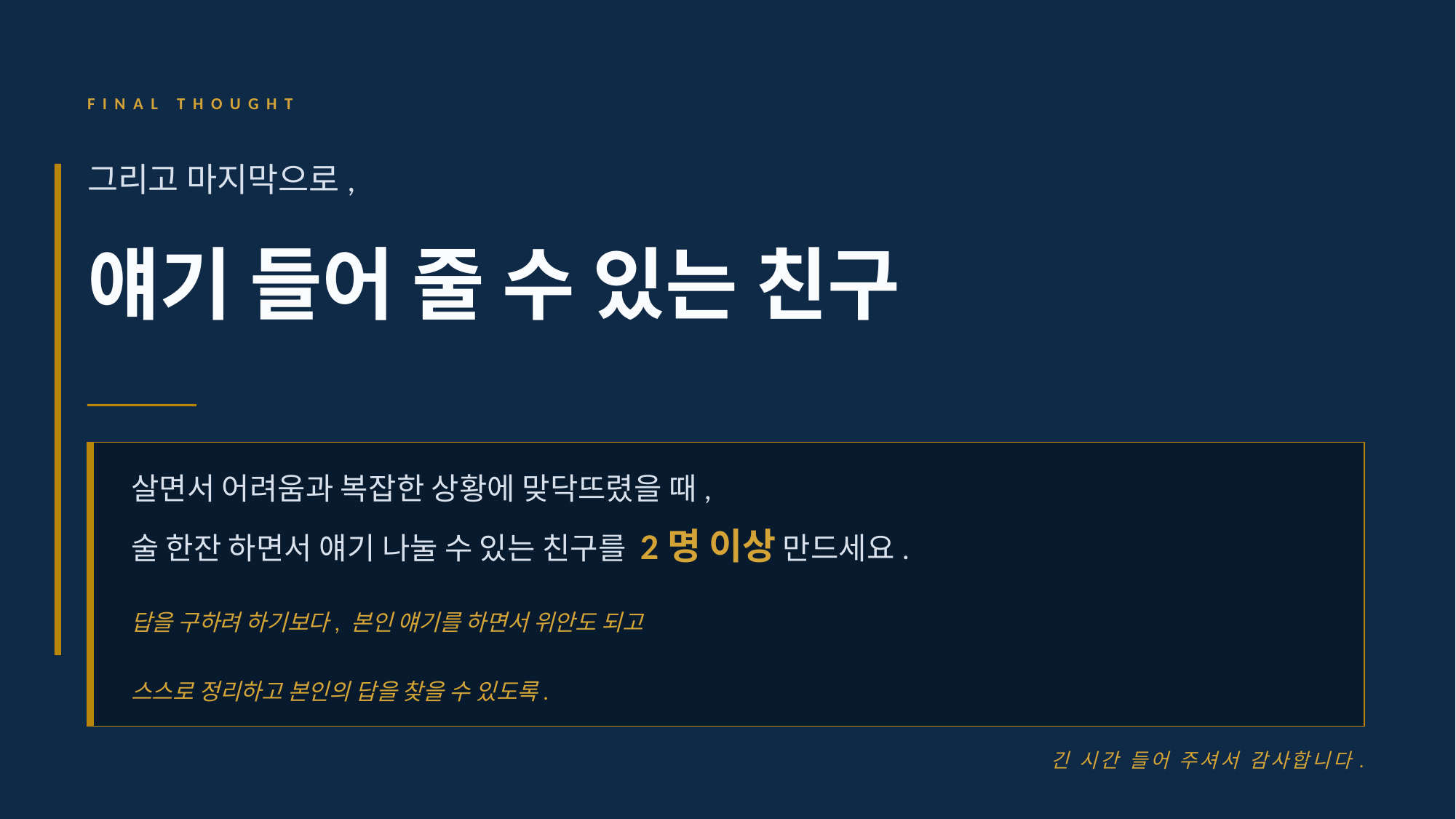

FINAL THOUGHT
그리고 마지막으로,

얘기 들어 줄 수 있는 친구

살면서 어려움과 복잡한 상황에 맞닥뜨렸을 때,
술 한잔 하면서 얘기 나눌 수 있는 친구를 2명 이상 만드세요.
답을 구하려 하기보다, 본인 얘기를 하면서 위안도 되고
스스로 정리하고 본인의 답을 찾을 수 있도록.
긴 시간 들어 주셔서 감사합니다.